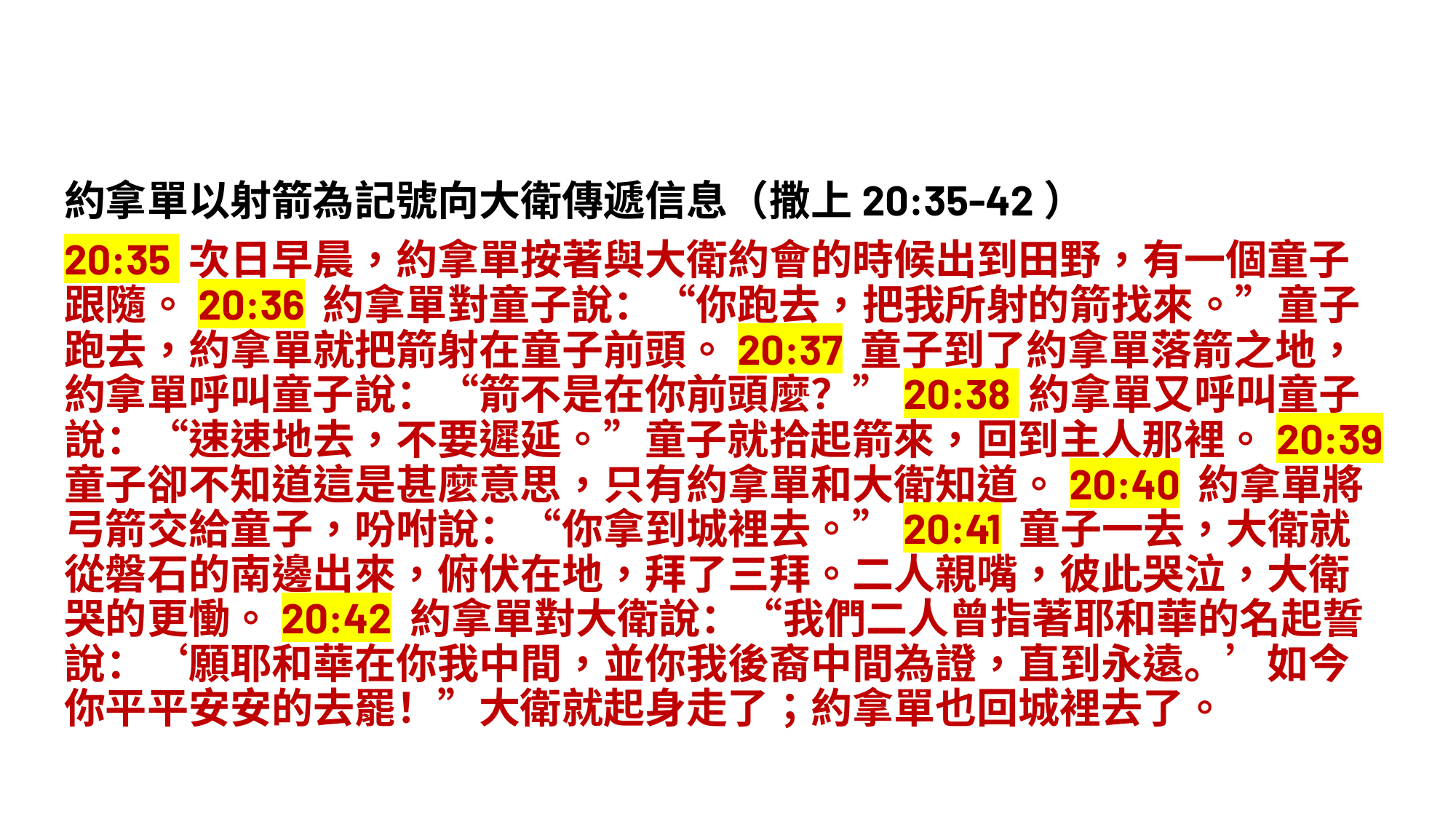

約拿單以射箭為記號向大衛傳遞信息（撒上20:35-42）
20:35 次日早晨，約拿單按著與大衛約會的時候出到田野，有一個童子跟隨。20:36 約拿單對童子說：“你跑去，把我所射的箭找來。”童子跑去，約拿單就把箭射在童子前頭。20:37 童子到了約拿單落箭之地，約拿單呼叫童子說：“箭不是在你前頭麼？”20:38 約拿單又呼叫童子說：“速速地去，不要遲延。”童子就拾起箭來，回到主人那裡。20:39 童子卻不知道這是甚麼意思，只有約拿單和大衛知道。20:40 約拿單將弓箭交給童子，吩咐說：“你拿到城裡去。”20:41 童子一去，大衛就從磐石的南邊出來，俯伏在地，拜了三拜。二人親嘴，彼此哭泣，大衛哭的更慟。20:42 約拿單對大衛說：“我們二人曾指著耶和華的名起誓說：‘願耶和華在你我中間，並你我後裔中間為證，直到永遠。’如今你平平安安的去罷！”大衛就起身走了；約拿單也回城裡去了。